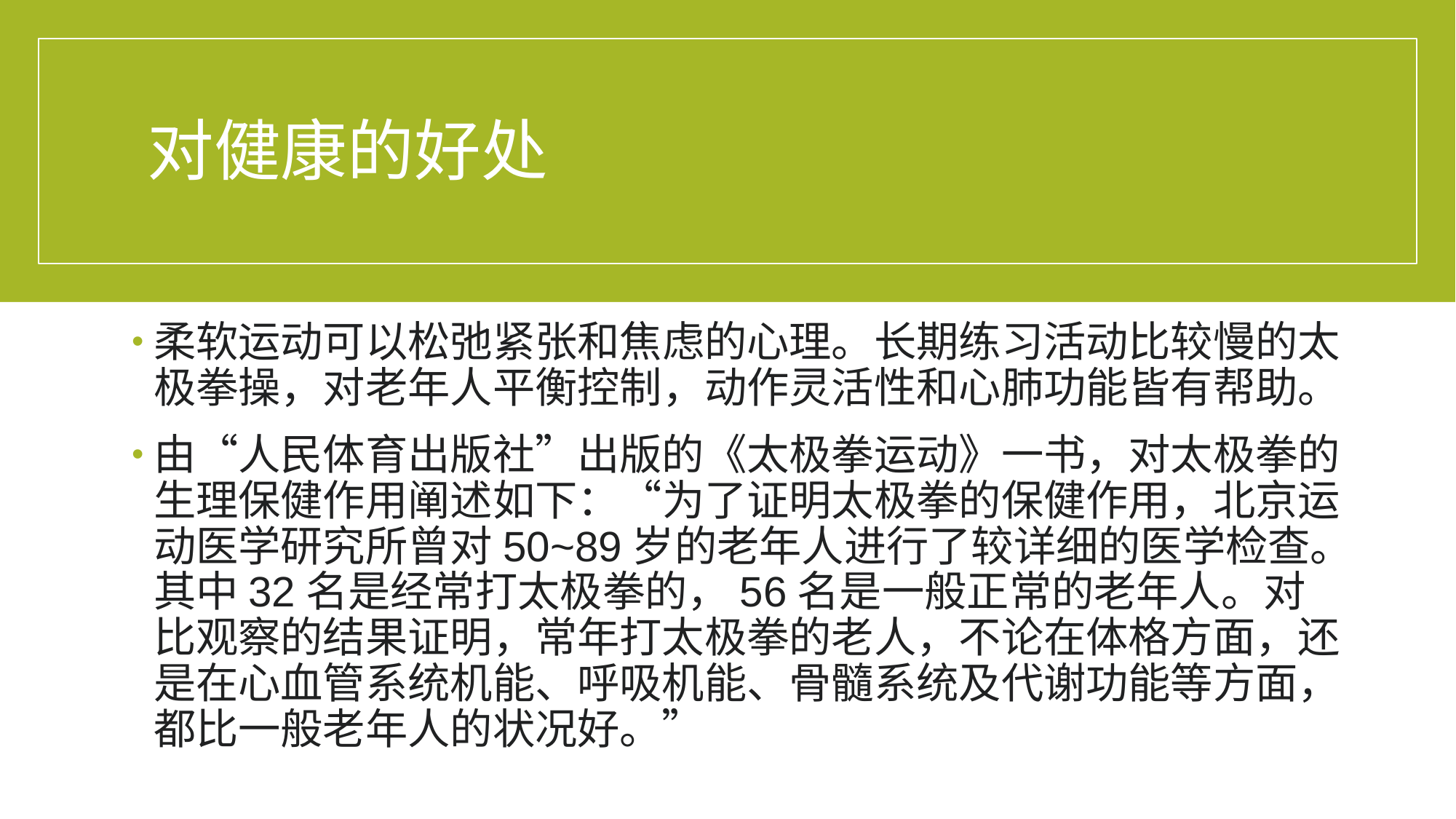

# 对健康的好处

柔软运动可以松弛紧张和焦虑的心理。长期练习活动比较慢的太极拳操，对老年人平衡控制，动作灵活性和心肺功能皆有帮助。
由“人民体育出版社”出版的《太极拳运动》一书，对太极拳的生理保健作用阐述如下：“为了证明太极拳的保健作用，北京运动医学研究所曾对50~89岁的老年人进行了较详细的医学检查。其中32名是经常打太极拳的，56名是一般正常的老年人。对比观察的结果证明，常年打太极拳的老人，不论在体格方面，还是在心血管系统机能、呼吸机能、骨髓系统及代谢功能等方面，都比一般老年人的状况好。”